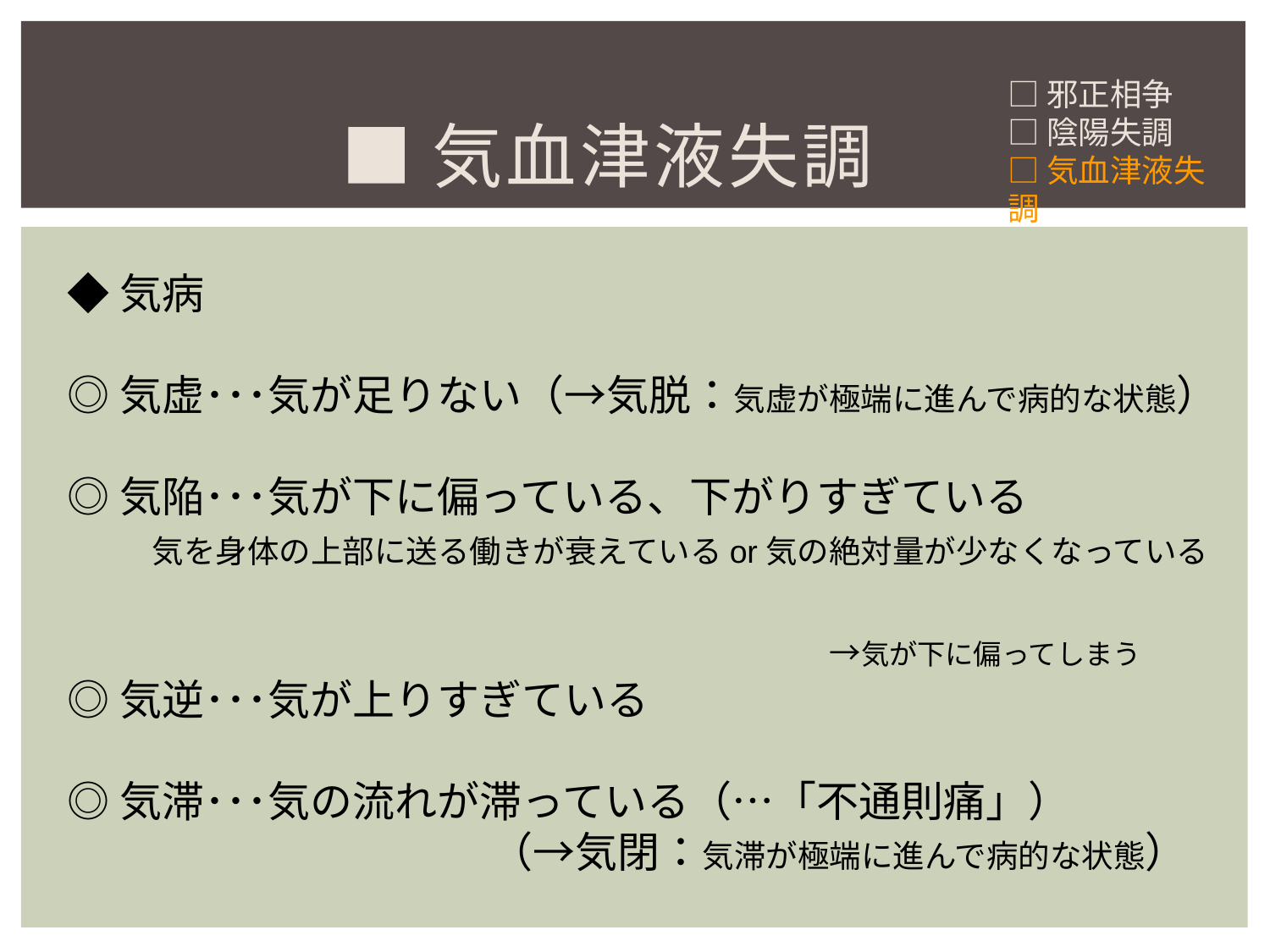

□邪正相争
□陰陽失調
□気血津液失調
# ■気血津液失調
◆気病

◎気虚･･･気が足りない（→気脱：気虚が極端に進んで病的な状態）

◎気陥･･･気が下に偏っている、下がりすぎている
　　気を身体の上部に送る働きが衰えているor気の絶対量が少なくなっている
　　　　　　　　　　　　　　　　　　→気が下に偏ってしまう
◎気逆･･･気が上りすぎている

◎気滞･･･気の流れが滞っている（…「不通則痛」）
　　　　　　　　　　（→気閉：気滞が極端に進んで病的な状態）